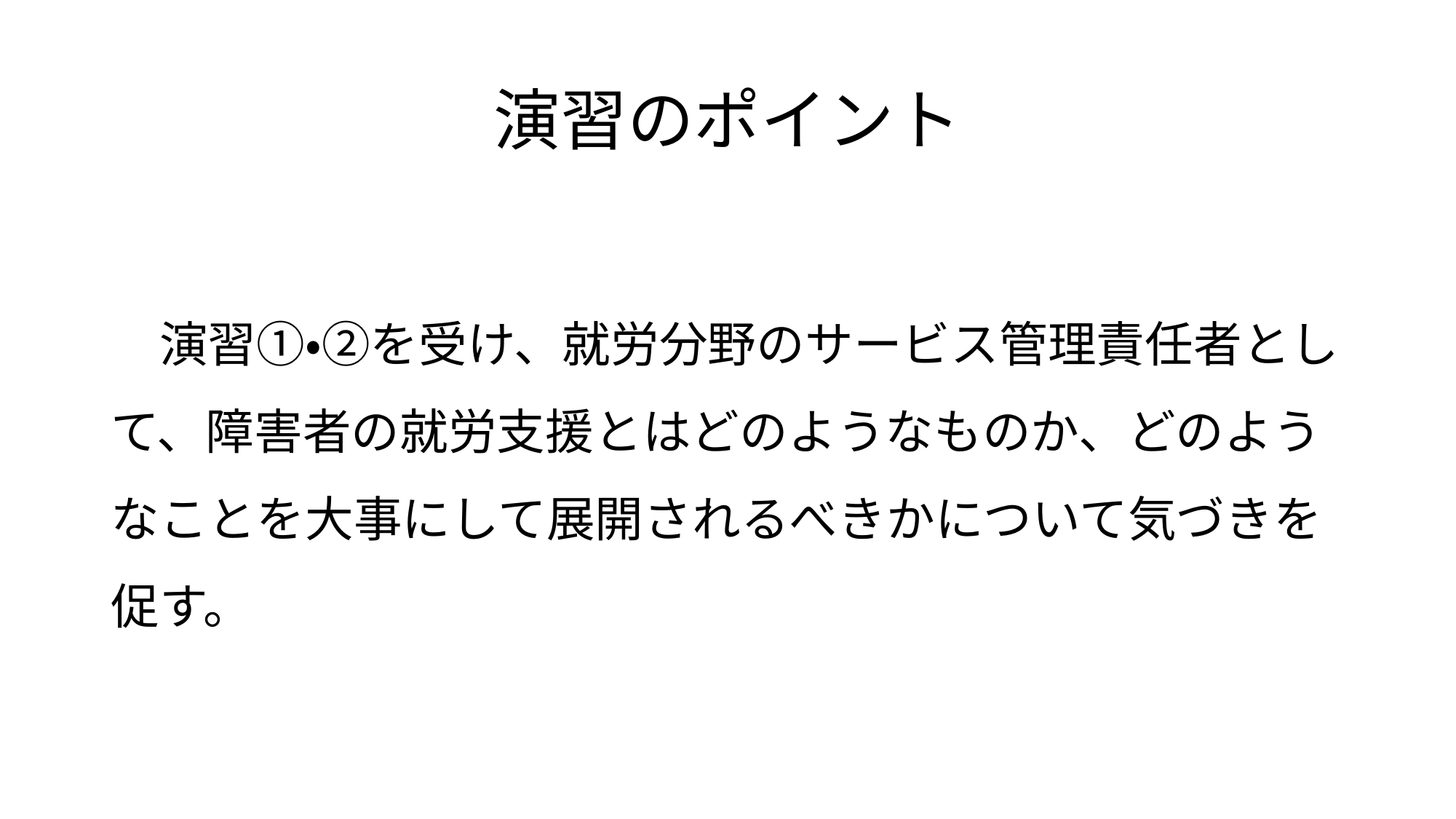

# 演習のポイント

　演習①・②を受け、就労分野のサービス管理責任者として、障害者の就労支援とはどのようなものか、どのようなことを大事にして展開されるべきかについて気づきを促す。